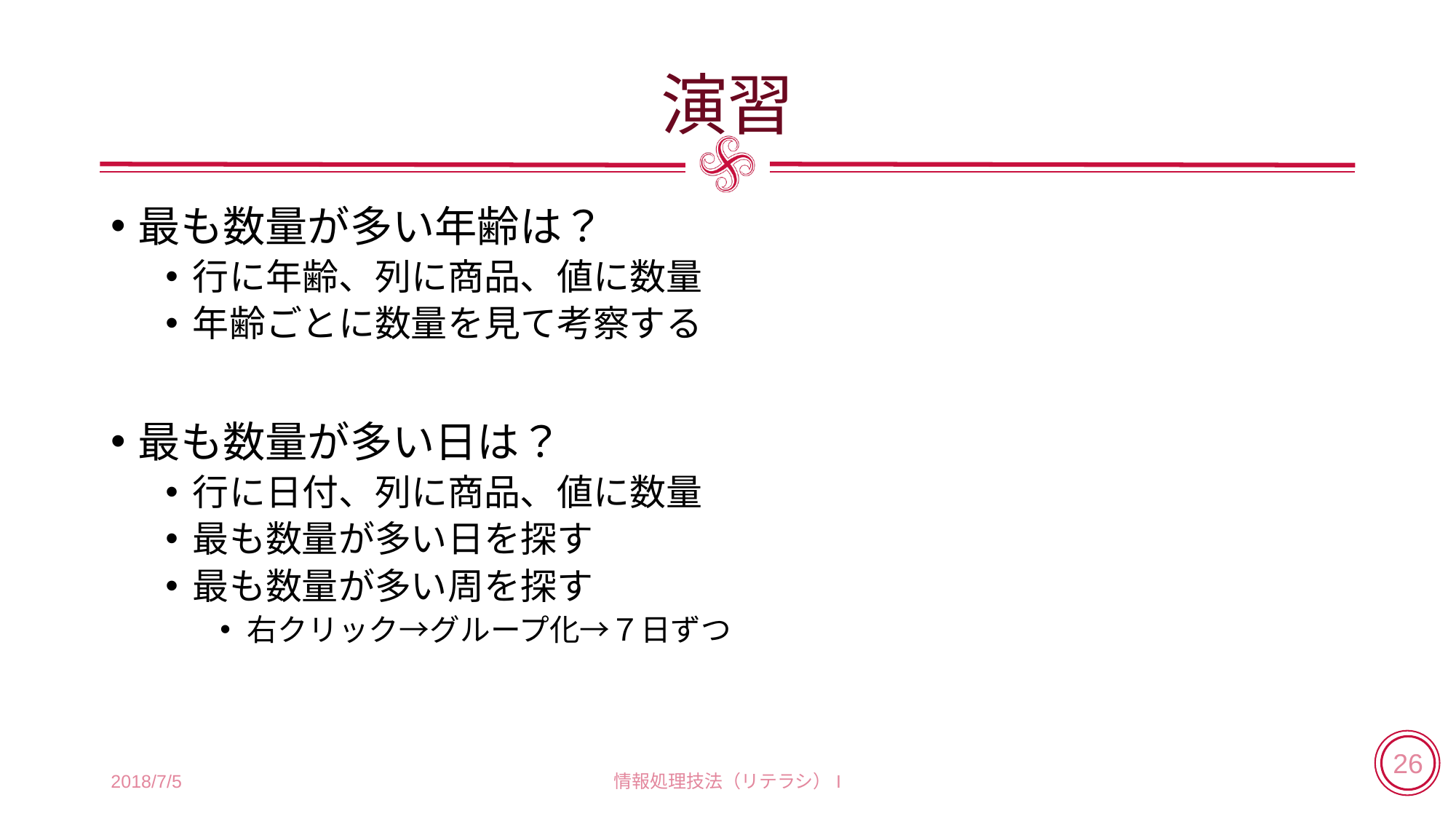

# 演習
最も数量が多い年齢は？
行に年齢、列に商品、値に数量
年齢ごとに数量を見て考察する

最も数量が多い日は？
行に日付、列に商品、値に数量
最も数量が多い日を探す
最も数量が多い周を探す
右クリック→グループ化→７日ずつ

2018/7/5
情報処理技法（リテラシ）I